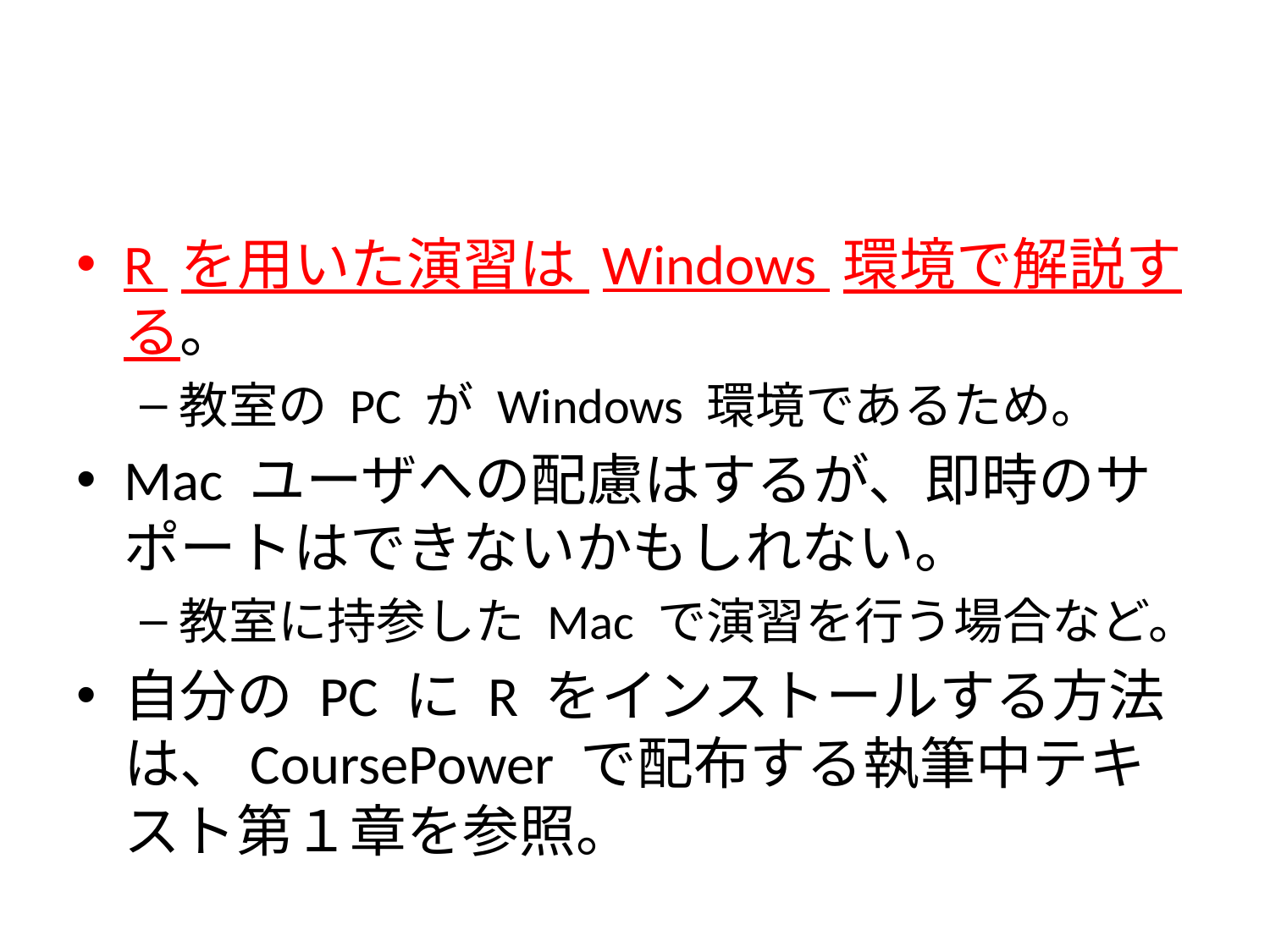

#
R を用いた演習は Windows 環境で解説する。
教室の PC が Windows 環境であるため。
Mac ユーザへの配慮はするが、即時のサポートはできないかもしれない。
教室に持参した Mac で演習を行う場合など。
自分の PC に R をインストールする方法は、CoursePower で配布する執筆中テキスト第１章を参照。